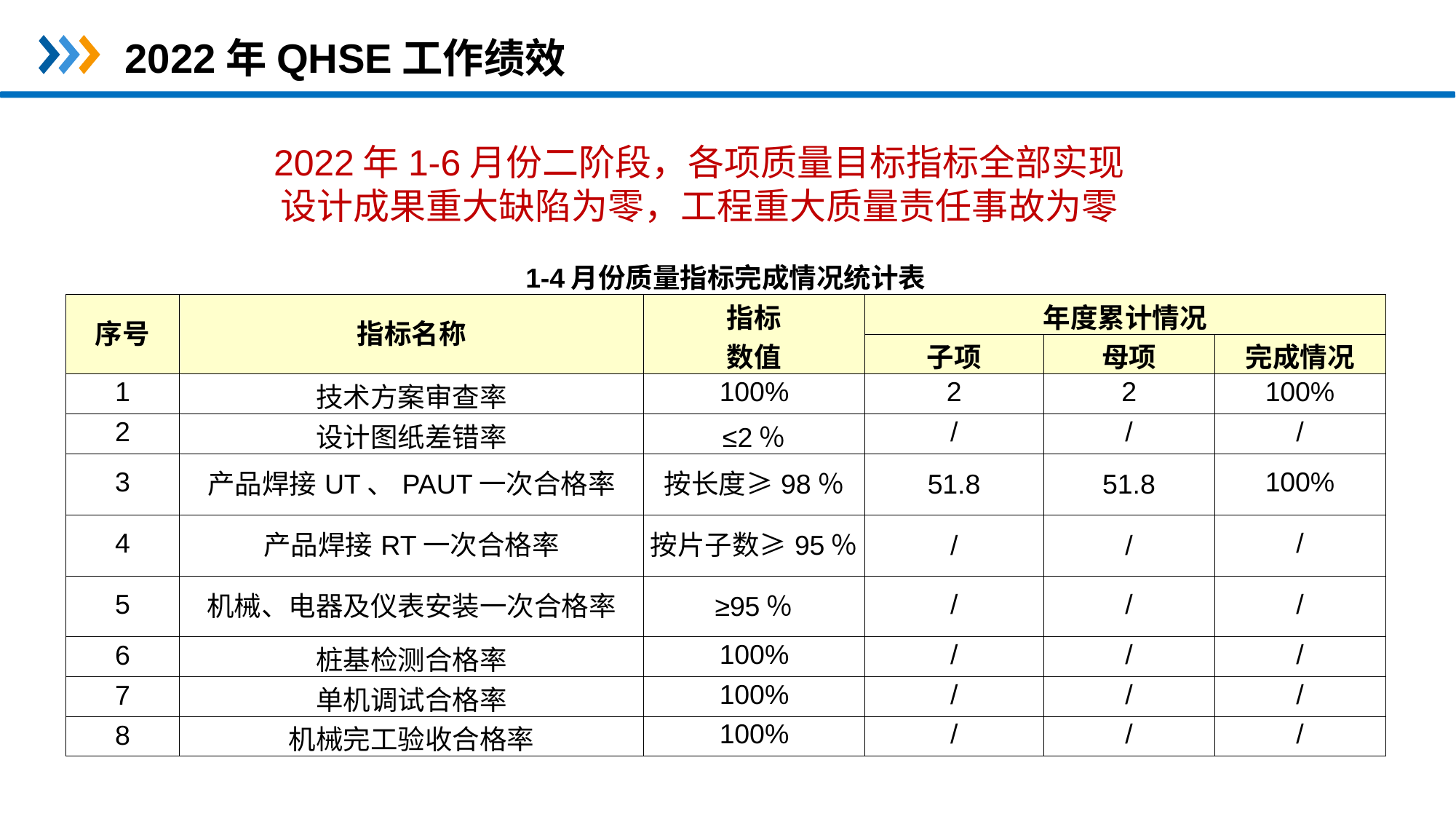

2022年QHSE工作绩效
2022年1-6月份二阶段，各项质量目标指标全部实现
设计成果重大缺陷为零，工程重大质量责任事故为零
| 1-4月份质量指标完成情况统计表 |  |  |  |  |  |
| --- | --- | --- | --- | --- | --- |
| 序号 | 指标名称 | 指标 数值 | 年度累计情况 |  |  |
|  |  |  | 子项 | 母项 | 完成情况 |
| 1 | 技术方案审查率 | 100% | 2 | 2 | 100% |
| 2 | 设计图纸差错率 | ≤2％ | / | / | / |
| 3 | 产品焊接UT、PAUT一次合格率 | 按长度≥98％ | 51.8 | 51.8 | 100% |
| 4 | 产品焊接RT一次合格率 | 按片子数≥95％ | / | / | / |
| 5 | 机械、电器及仪表安装一次合格率 | ≥95％ | / | / | / |
| 6 | 桩基检测合格率 | 100% | / | / | / |
| 7 | 单机调试合格率 | 100% | / | / | / |
| 8 | 机械完工验收合格率 | 100% | / | / | / |